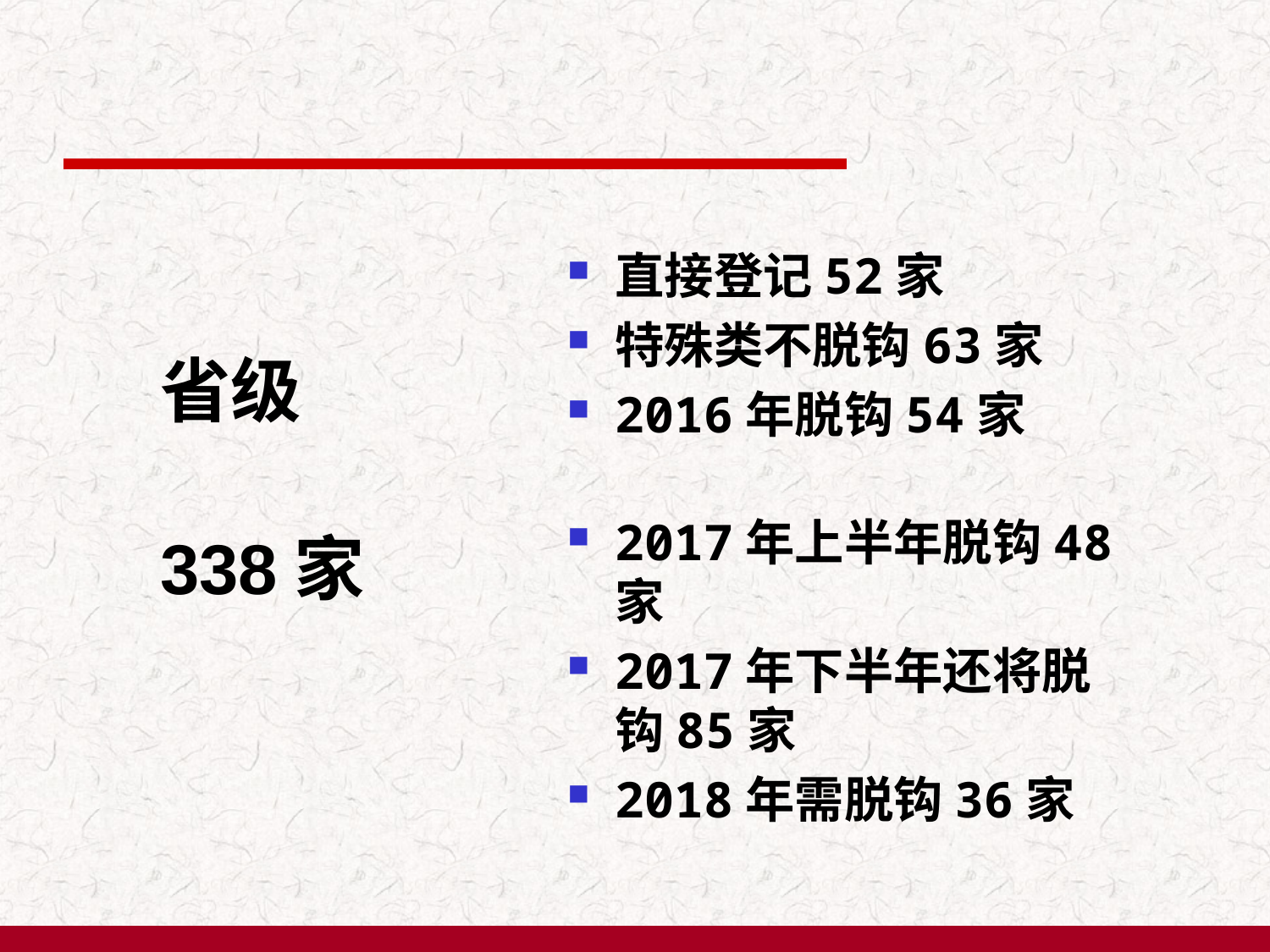

直接登记52家
特殊类不脱钩63家
2016年脱钩54家
2017年上半年脱钩48家
2017年下半年还将脱钩85家
2018年需脱钩36家
省级

338家